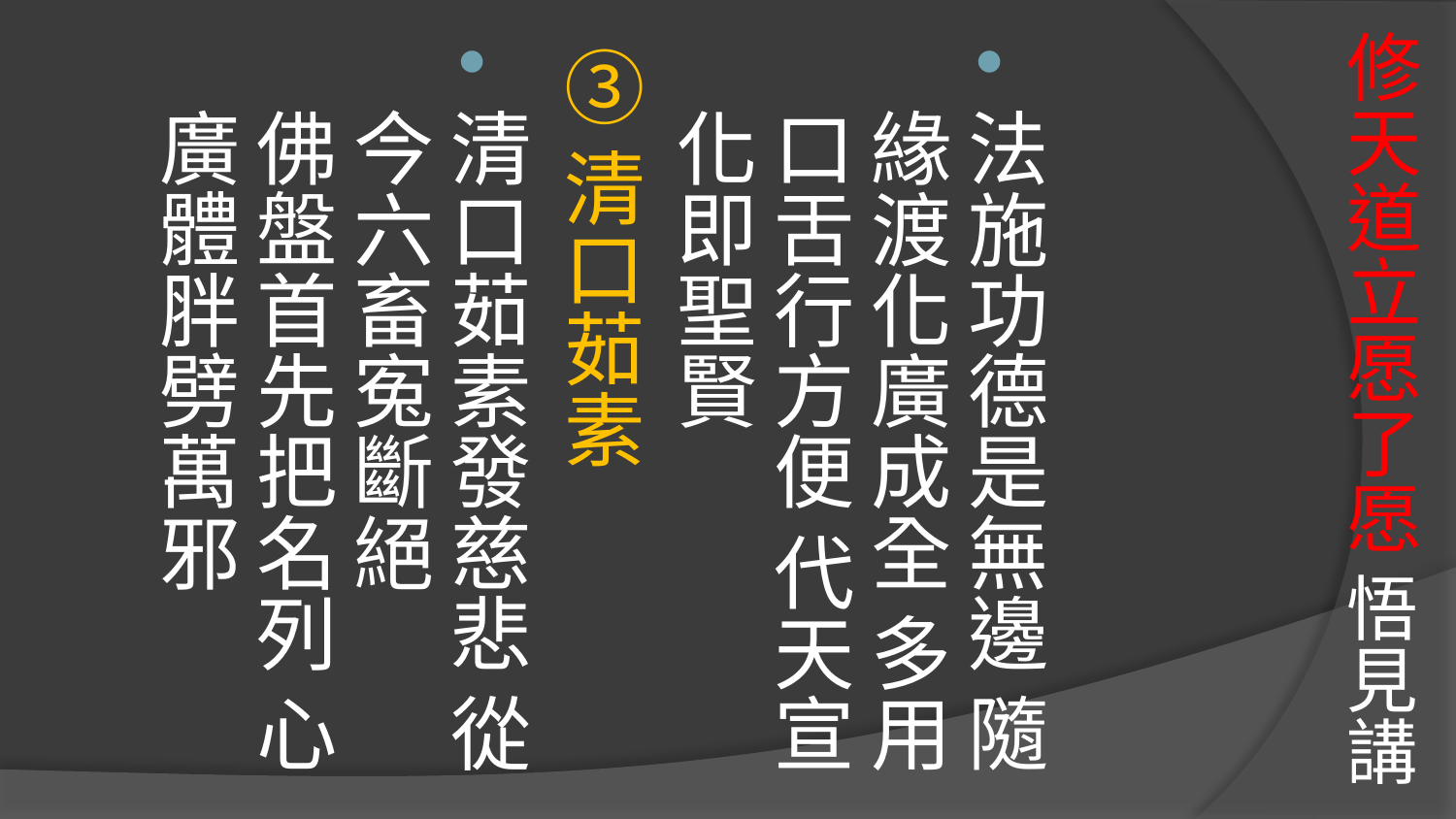

# 修天道立愿了愿 悟見講
法施功德是無邊 隨緣渡化廣成全 多用口舌行方便 代天宣化即聖賢
③清口茹素
清口茹素發慈悲 從今六畜寃斷絕 
佛盤首先把名列 心廣體胖劈萬邪